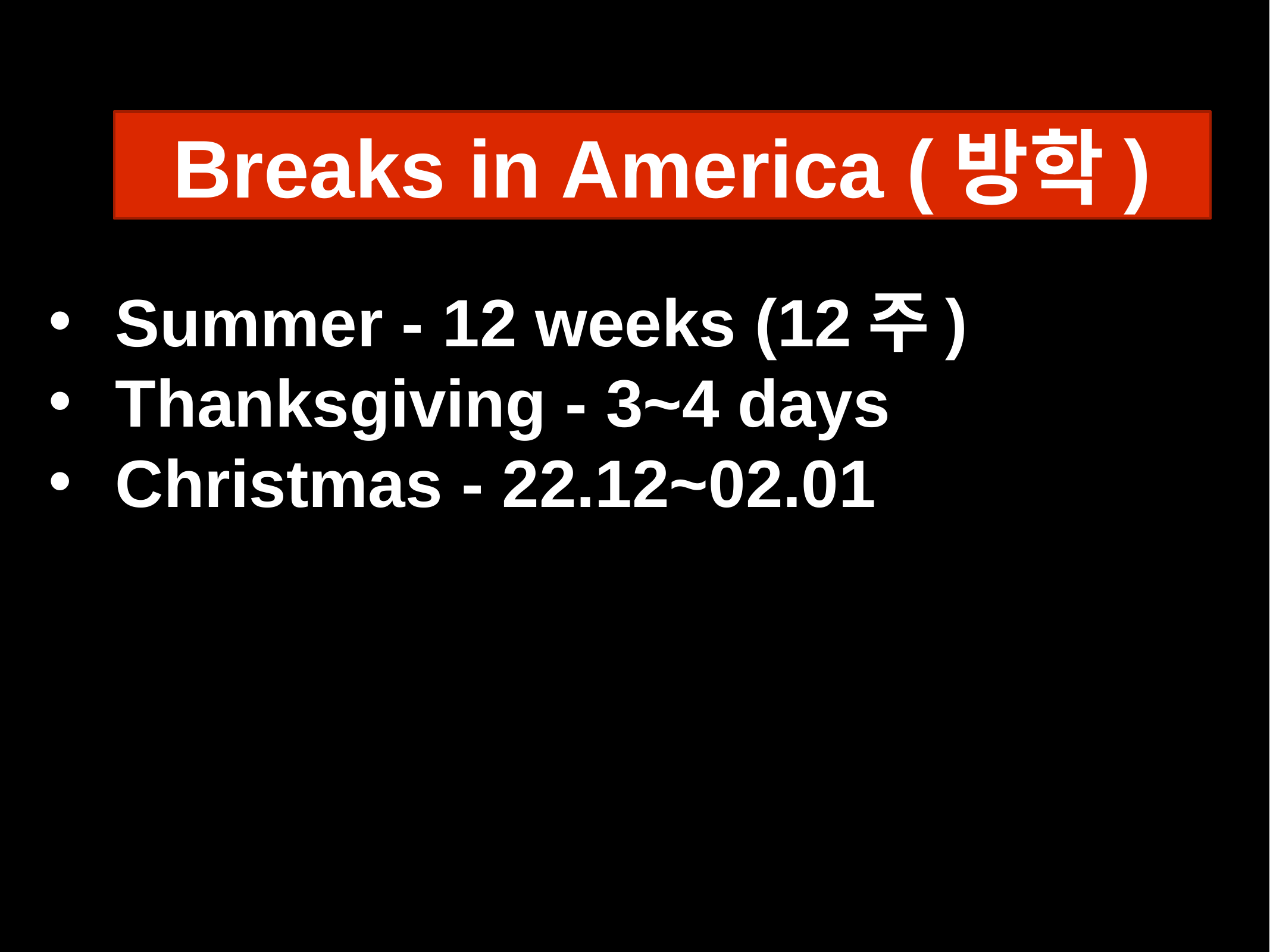

Breaks in America (방학)
Summer - 12 weeks (12주)
Thanksgiving - 3~4 days
Christmas - 22.12~02.01